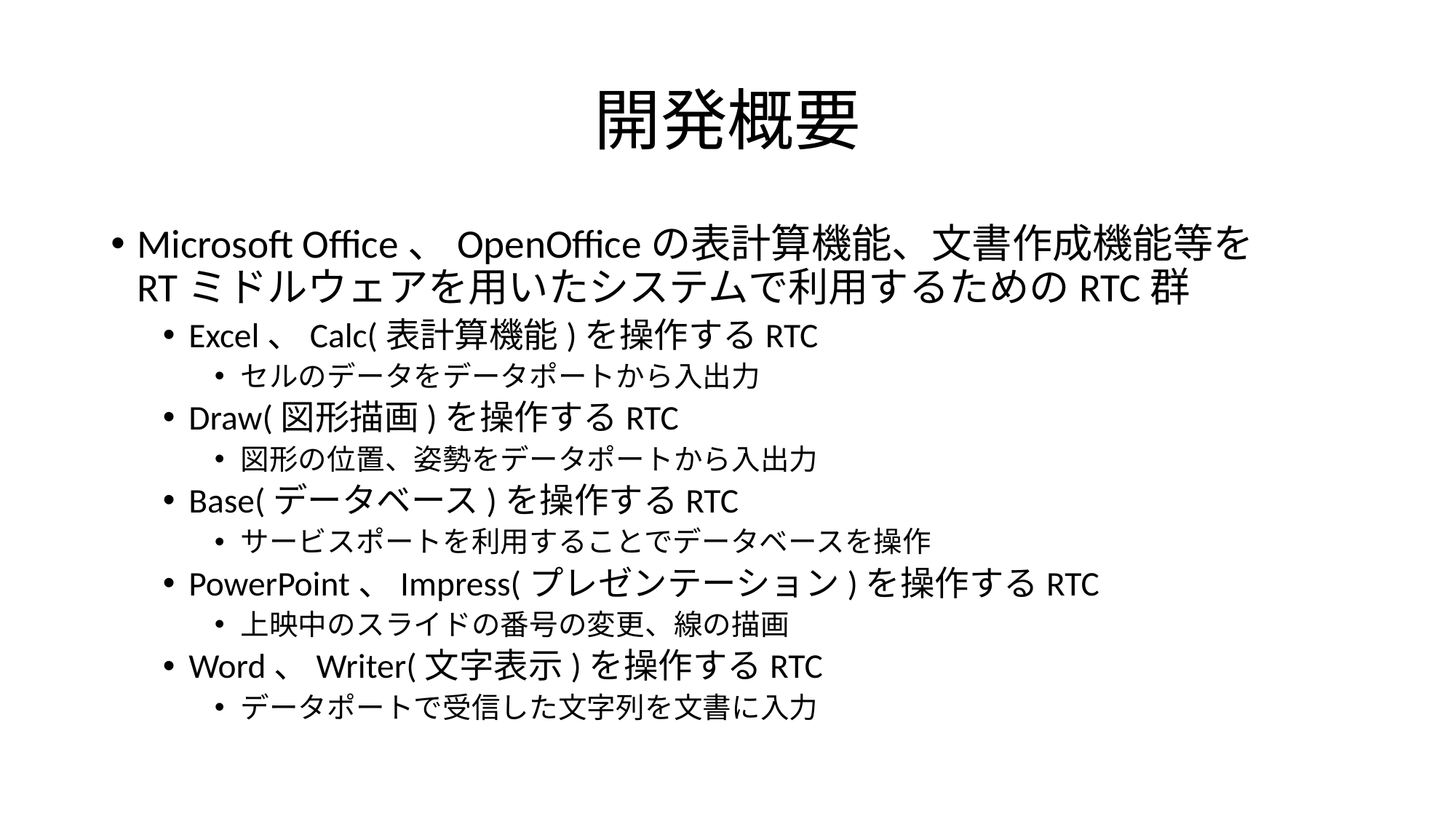

# 開発概要
Microsoft Office、OpenOfficeの表計算機能、文書作成機能等をRTミドルウェアを用いたシステムで利用するためのRTC群
Excel、Calc(表計算機能)を操作するRTC
セルのデータをデータポートから入出力
Draw(図形描画)を操作するRTC
図形の位置、姿勢をデータポートから入出力
Base(データベース)を操作するRTC
サービスポートを利用することでデータベースを操作
PowerPoint、Impress(プレゼンテーション)を操作するRTC
上映中のスライドの番号の変更、線の描画
Word、Writer(文字表示)を操作するRTC
データポートで受信した文字列を文書に入力